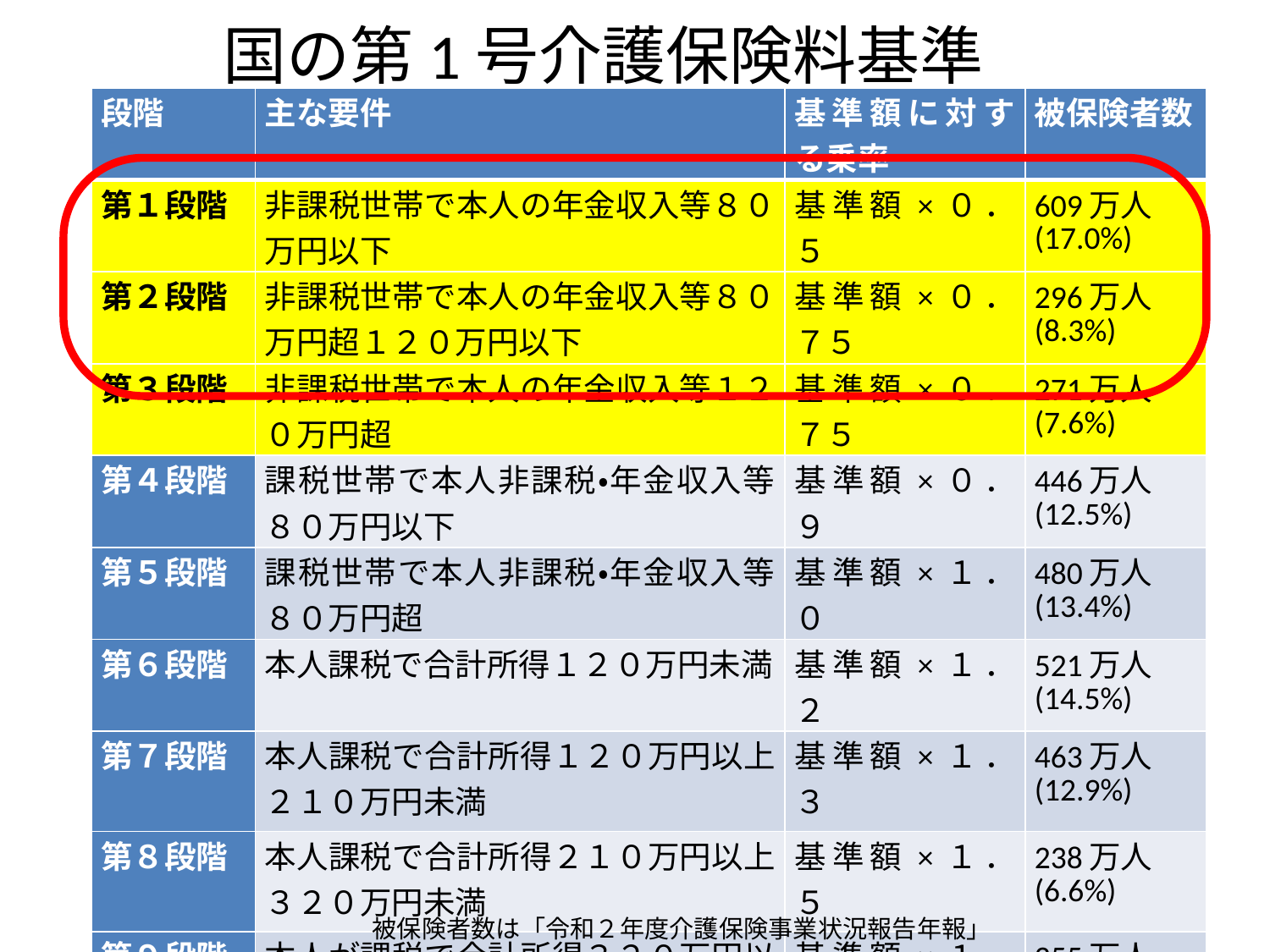

# 国の第1号介護保険料基準
| 段階 | 主な要件 | 基準額に対する乗率 | 被保険者数 |
| --- | --- | --- | --- |
| 第１段階 | 非課税世帯で本人の年金収入等８０万円以下 | 基準額×０．５ | 609万人 (17.0%) |
| 第２段階 | 非課税世帯で本人の年金収入等８０万円超１２０万円以下 | 基準額×０．７５ | 296万人 (8.3%) |
| 第３段階 | 非課税世帯で本人の年金収入等１２０万円超 | 基準額×０．７５ | 271万人 (7.6%) |
| 第４段階 | 課税世帯で本人非課税・年金収入等８０万円以下 | 基準額×０．９ | 446万人 (12.5%) |
| 第５段階 | 課税世帯で本人非課税・年金収入等８０万円超 | 基準額×１．０ | 480万人 (13.4%) |
| 第６段階 | 本人課税で合計所得１２０万円未満 | 基準額×１．２ | 521万人 (14.5%) |
| 第７段階 | 本人課税で合計所得１２０万円以上２１０万円未満 | 基準額×１．３ | 463万人 (12.9%) |
| 第８段階 | 本人課税で合計所得２１０万円以上３２０万円未満 | 基準額×１．５ | 238万人 (6.6%) |
| 第９段階 | 本人が課税で合計所得３２０万円以上 | 基準額×１．７ | 255万人 (7.1%) |

9
被保険者数は「令和２年度介護保険事業状況報告年報」